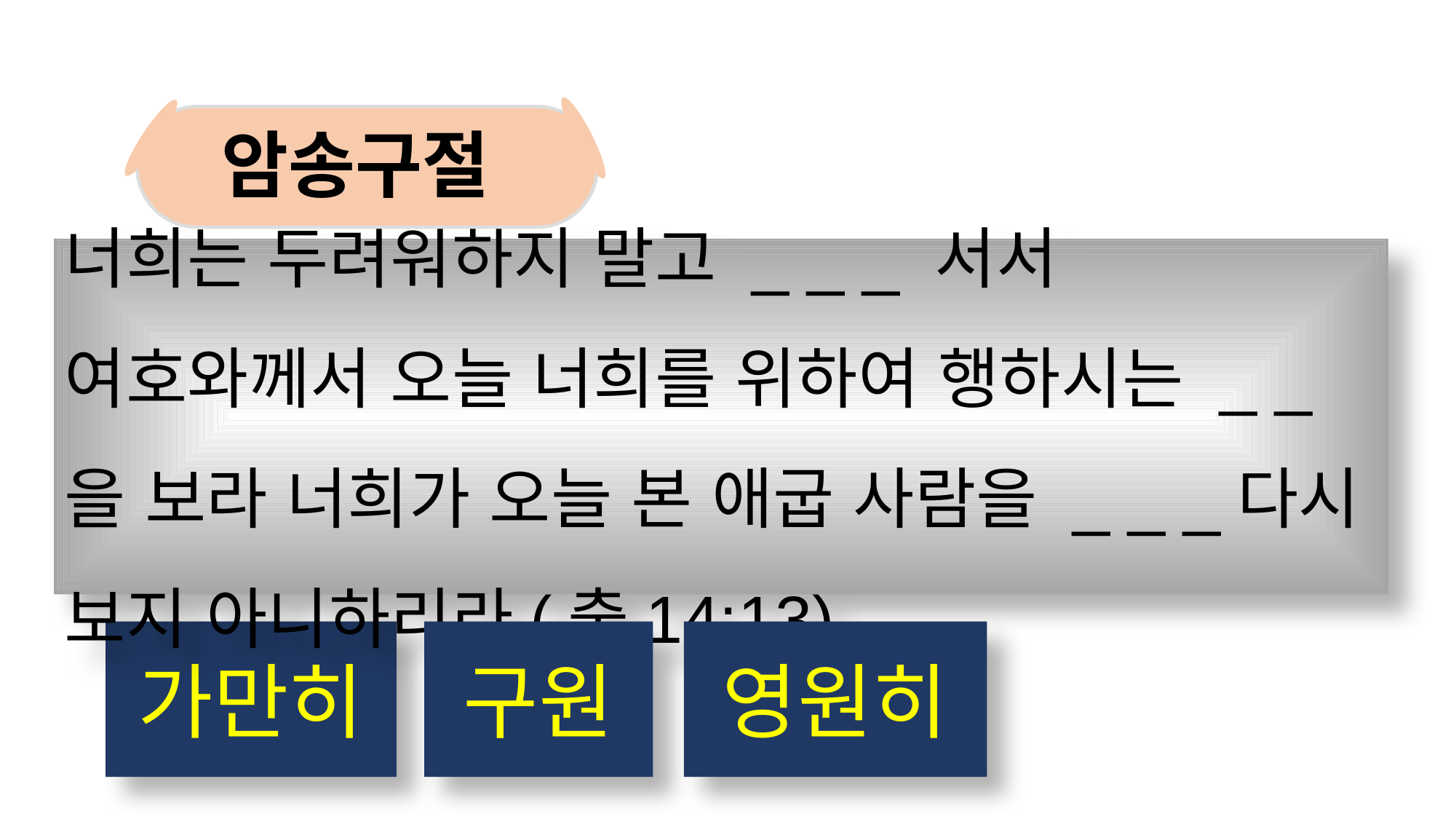

암송구절
너희는 두려워하지 말고 _ _ _ 서서 여호와께서 오늘 너희를 위하여 행하시는 _ _ 을 보라 너희가 오늘 본 애굽 사람을 _ _ _다시 보지 아니하리라(출14:13)
가만히
구원
영원히